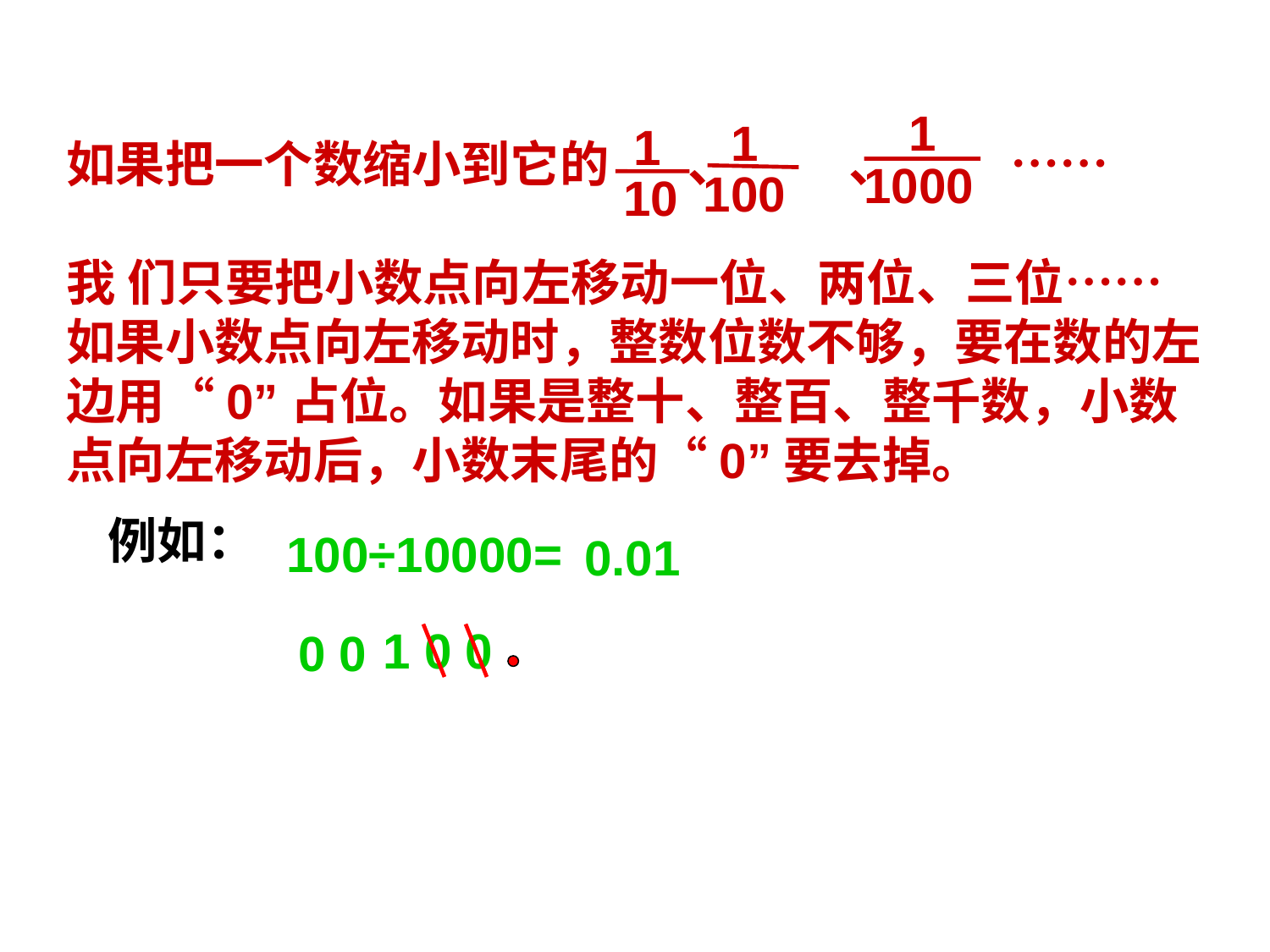

1
1000

1
100

1
10

如果把一个数缩小到它的       、          、          ……

我 们只要把小数点向左移动一位、两位、三位……
如果小数点向左移动时，整数位数不够，要在数的左
边用“0”占位。如果是整十、整百、整千数，小数
点向左移动后，小数末尾的“0”要去掉。
例如：
100÷10000=
0.01
1 0 0
0 0